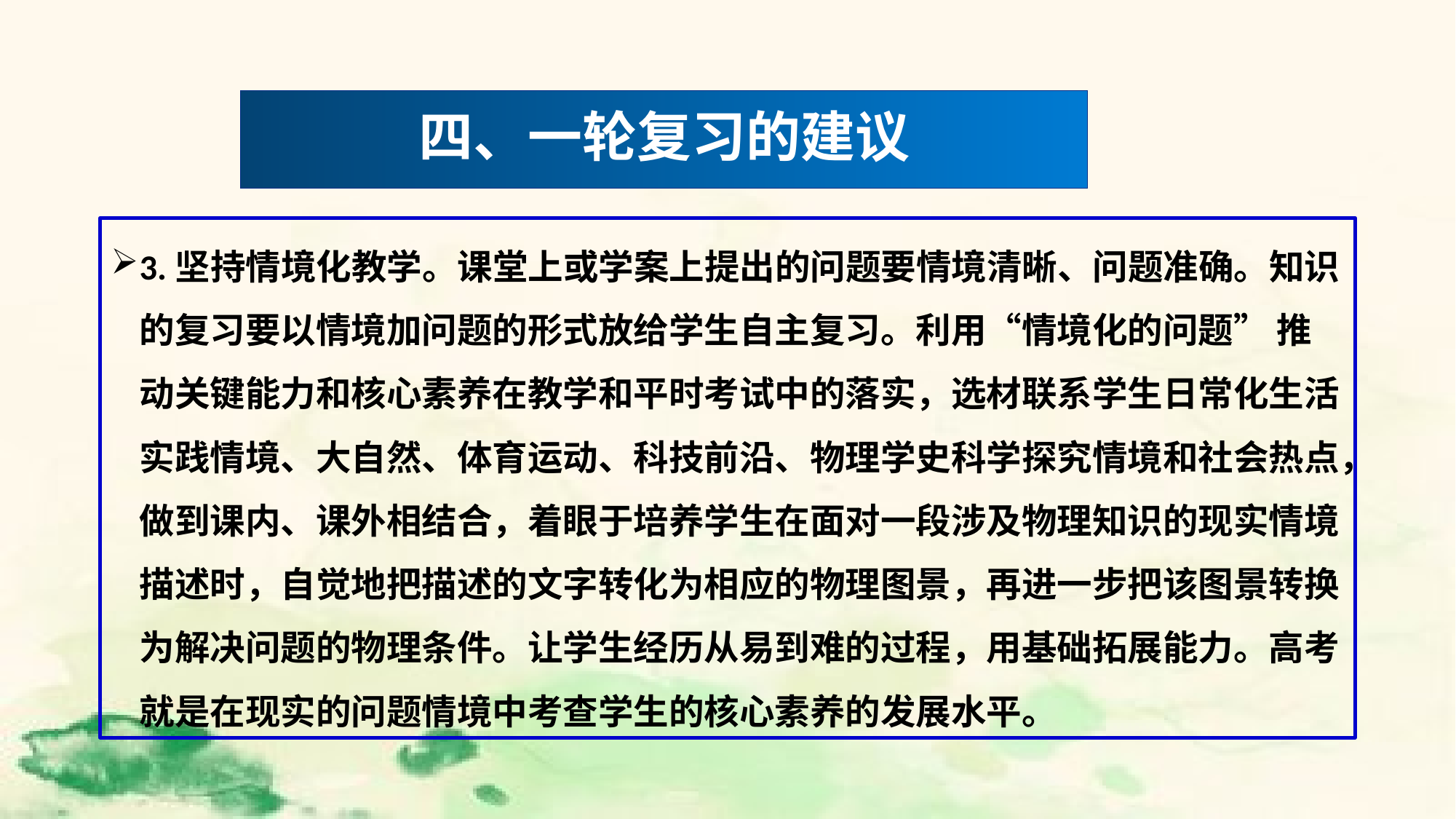

#
四、一轮复习的建议
3.坚持情境化教学。课堂上或学案上提出的问题要情境清晰、问题准确。知识的复习要以情境加问题的形式放给学生自主复习。利用“情境化的问题” 推动关键能力和核心素养在教学和平时考试中的落实，选材联系学生日常化生活实践情境、大自然、体育运动、科技前沿、物理学史科学探究情境和社会热点，做到课内、课外相结合，着眼于培养学生在面对一段涉及物理知识的现实情境描述时，自觉地把描述的文字转化为相应的物理图景，再进一步把该图景转换为解决问题的物理条件。让学生经历从易到难的过程，用基础拓展能力。高考就是在现实的问题情境中考查学生的核心素养的发展水平。